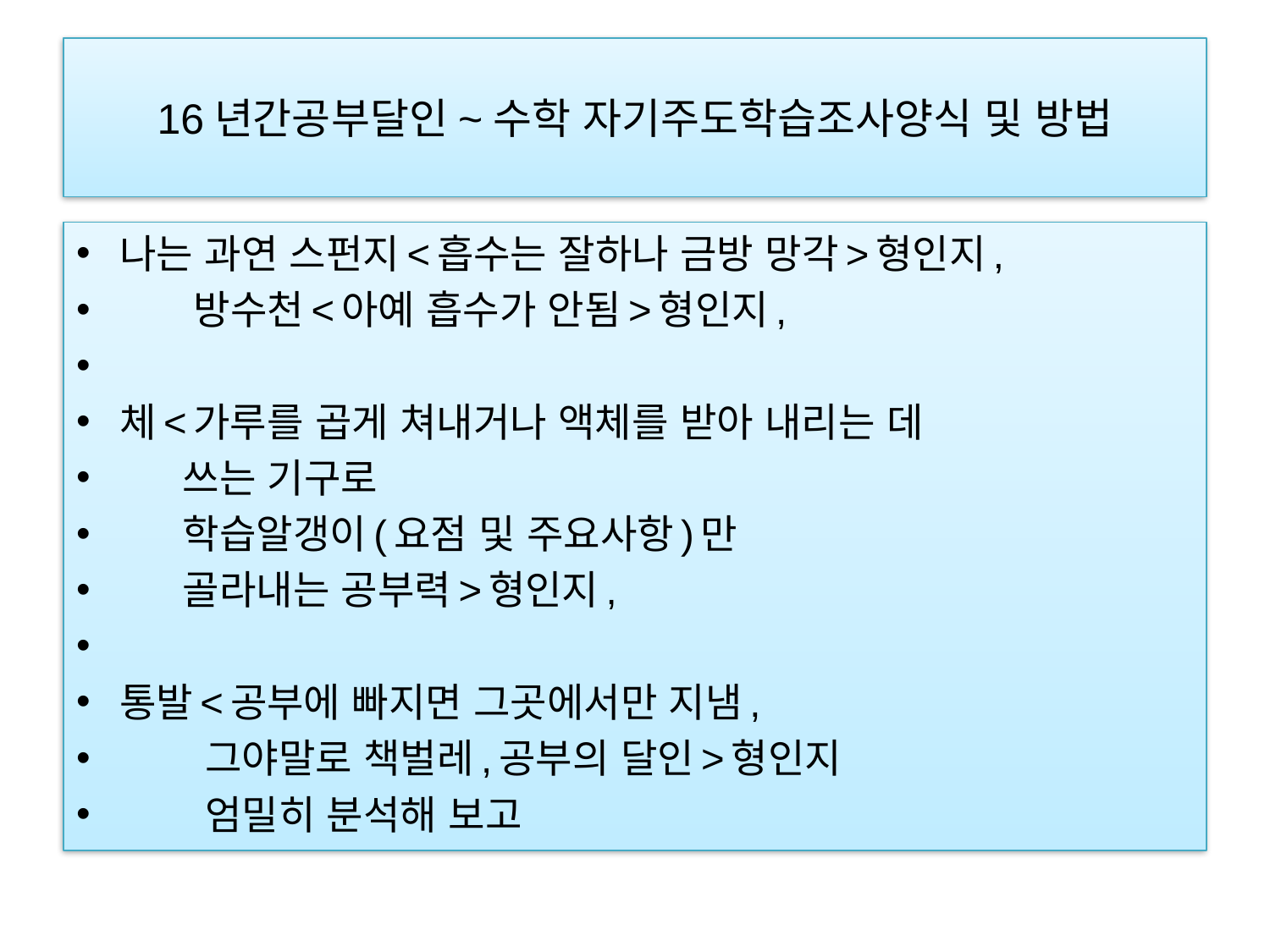

# 16년간공부달인~수학 자기주도학습조사양식 및 방법
나는 과연 스펀지<흡수는 잘하나 금방 망각>형인지,
      방수천<아예 흡수가 안됨>형인지,

체<가루를 곱게 쳐내거나 액체를 받아 내리는 데
     쓰는 기구로
     학습알갱이(요점 및 주요사항)만
     골라내는 공부력>형인지,

통발<공부에 빠지면 그곳에서만 지냄,
       그야말로 책벌레,공부의 달인>형인지
       엄밀히 분석해 보고